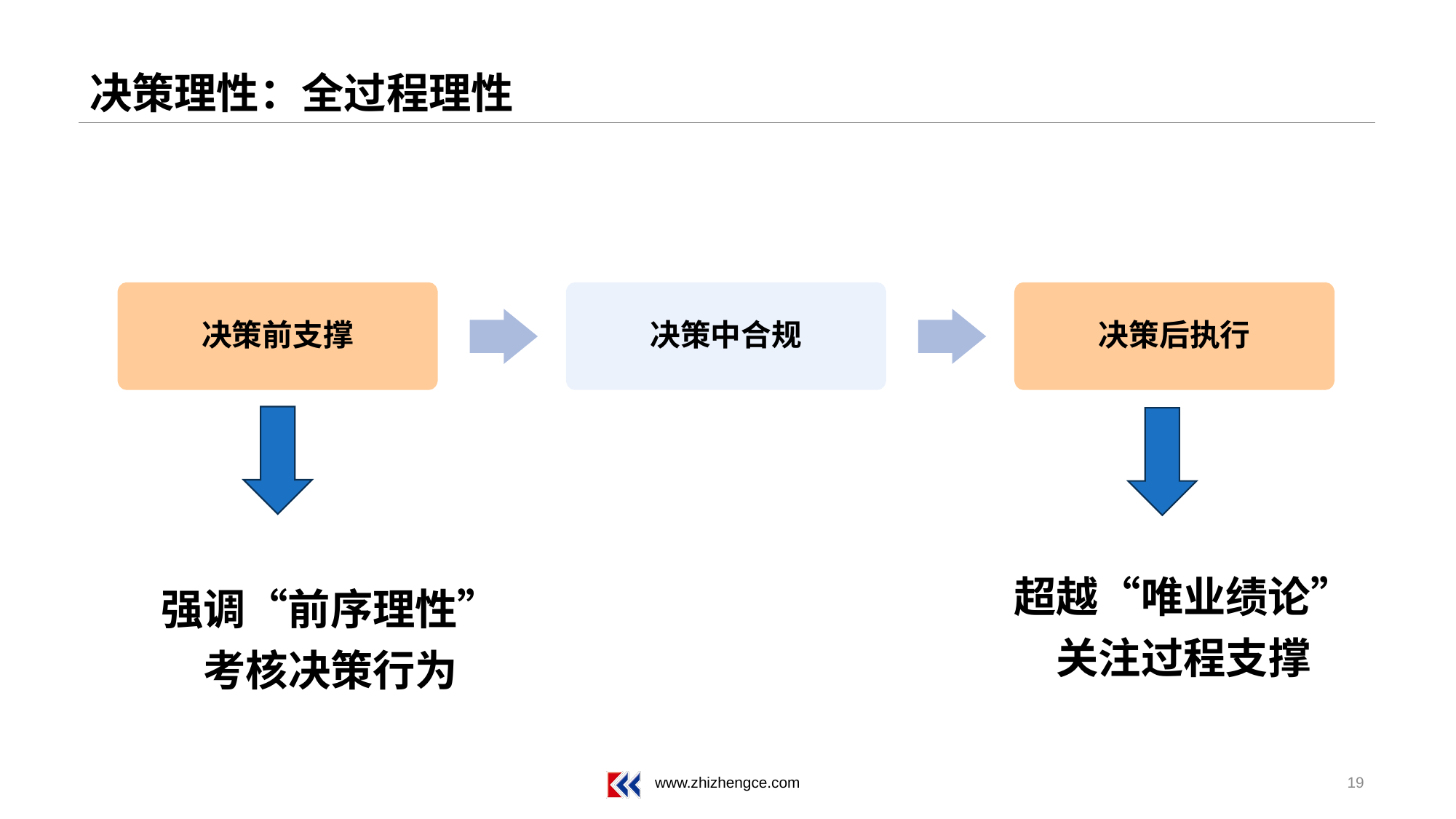

# 决策理性：全过程理性
决策前支撑
决策中合规
决策后执行

超越“唯业绩论”
关注过程支撑
强调“前序理性”
考核决策行为
19